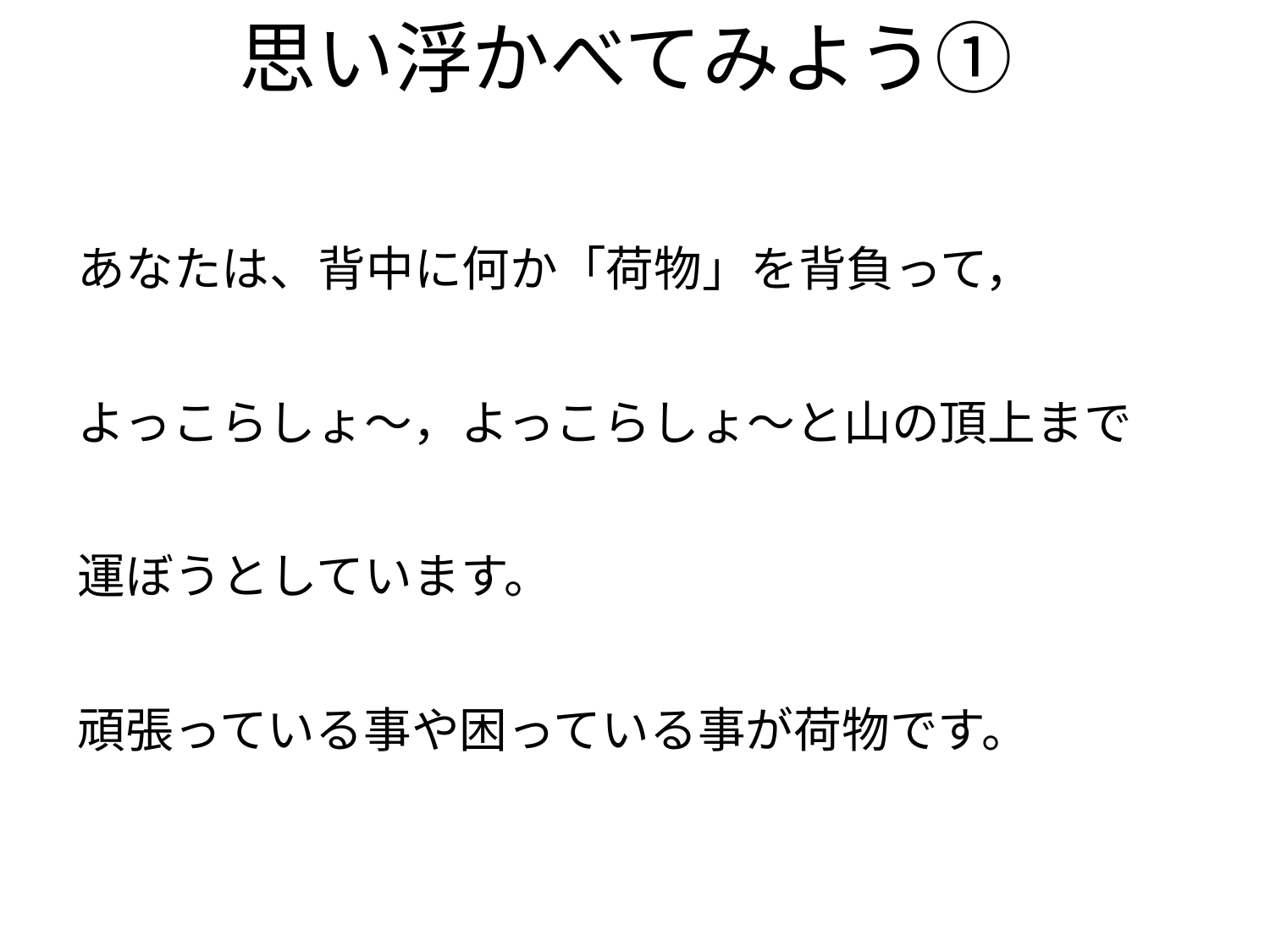

# 思い浮かべてみよう①
あなたは、背中に何か「荷物」を背負って，
よっこらしょ～，よっこらしょ～と山の頂上まで
運ぼうとしています。
頑張っている事や困っている事が荷物です。